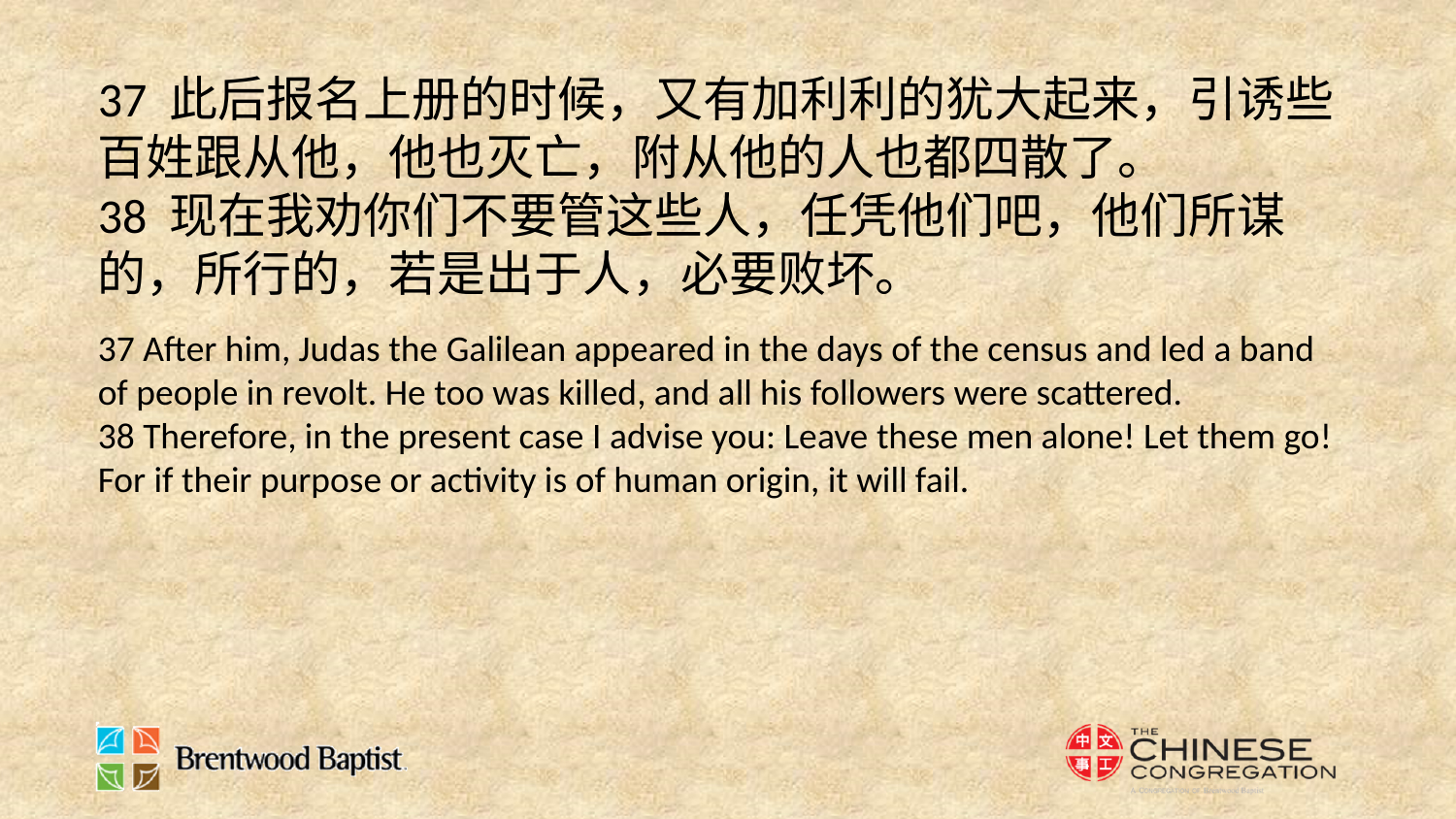

37 此后报名上册的时候，又有加利利的犹大起来，引诱些百姓跟从他，他也灭亡，附从他的人也都四散了。
38 现在我劝你们不要管这些人，任凭他们吧，他们所谋的，所行的，若是出于人，必要败坏。

37 After him, Judas the Galilean appeared in the days of the census and led a band of people in revolt. He too was killed, and all his followers were scattered.
38 Therefore, in the present case I advise you: Leave these men alone! Let them go! For if their purpose or activity is of human origin, it will fail.